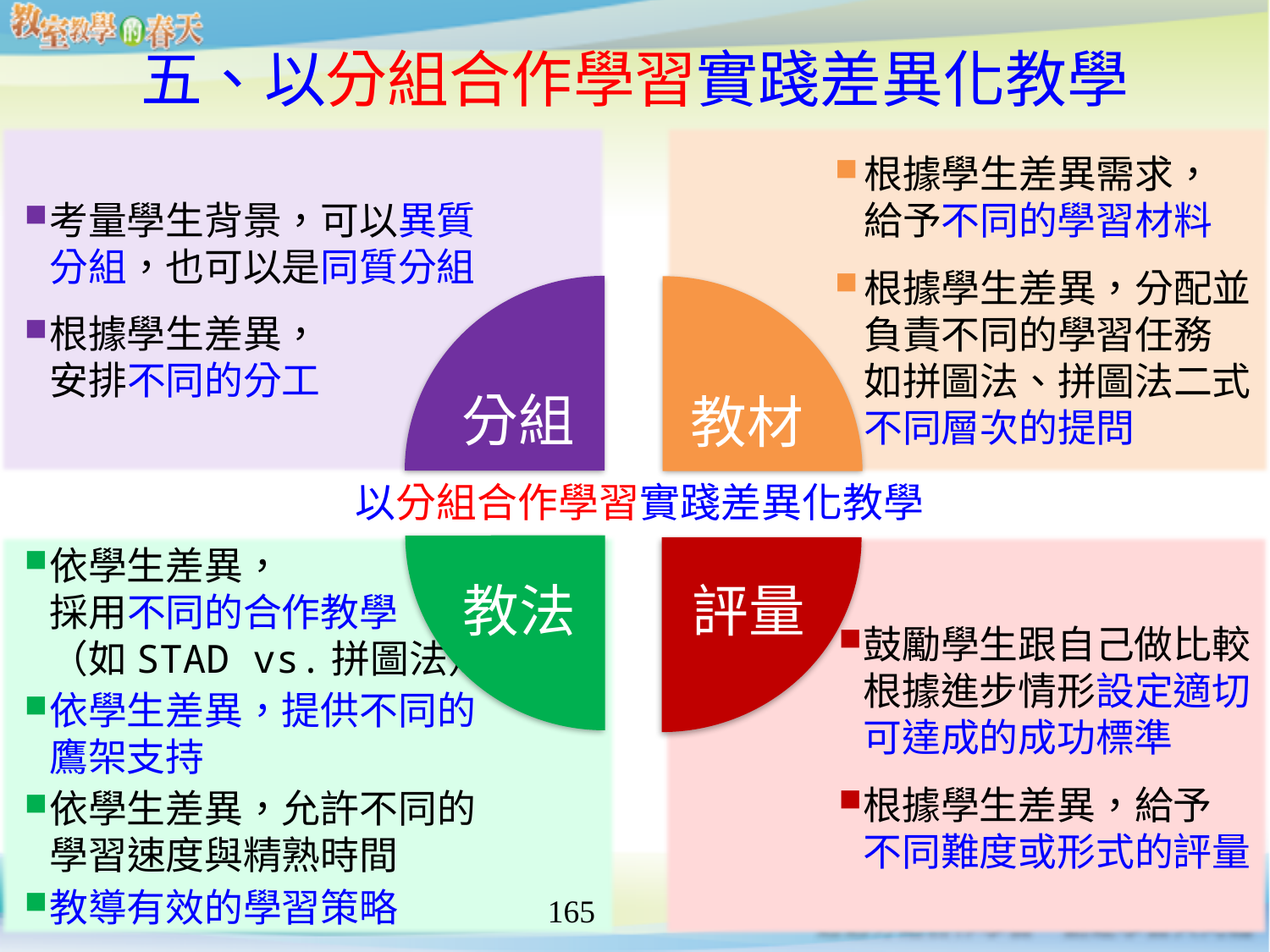

五、以分組合作學習實踐差異化教學
考量學生背景，可以異質
分組，也可以是同質分組
根據學生差異，
安排不同的分工
根據學生差異需求，
給予不同的學習材料
根據學生差異，分配並
負責不同的學習任務
如拼圖法、拼圖法二式
不同層次的提問

分組

教材

教法

評量
以分組合作學習實踐差異化教學
依學生差異，
採用不同的合作教學
（如STAD vs.拼圖法）
依學生差異，提供不同的
鷹架支持
依學生差異，允許不同的
學習速度與精熟時間
教導有效的學習策略

鼓勵學生跟自己做比較
根據進步情形設定適切
可達成的成功標準
根據學生差異，給予
不同難度或形式的評量

165